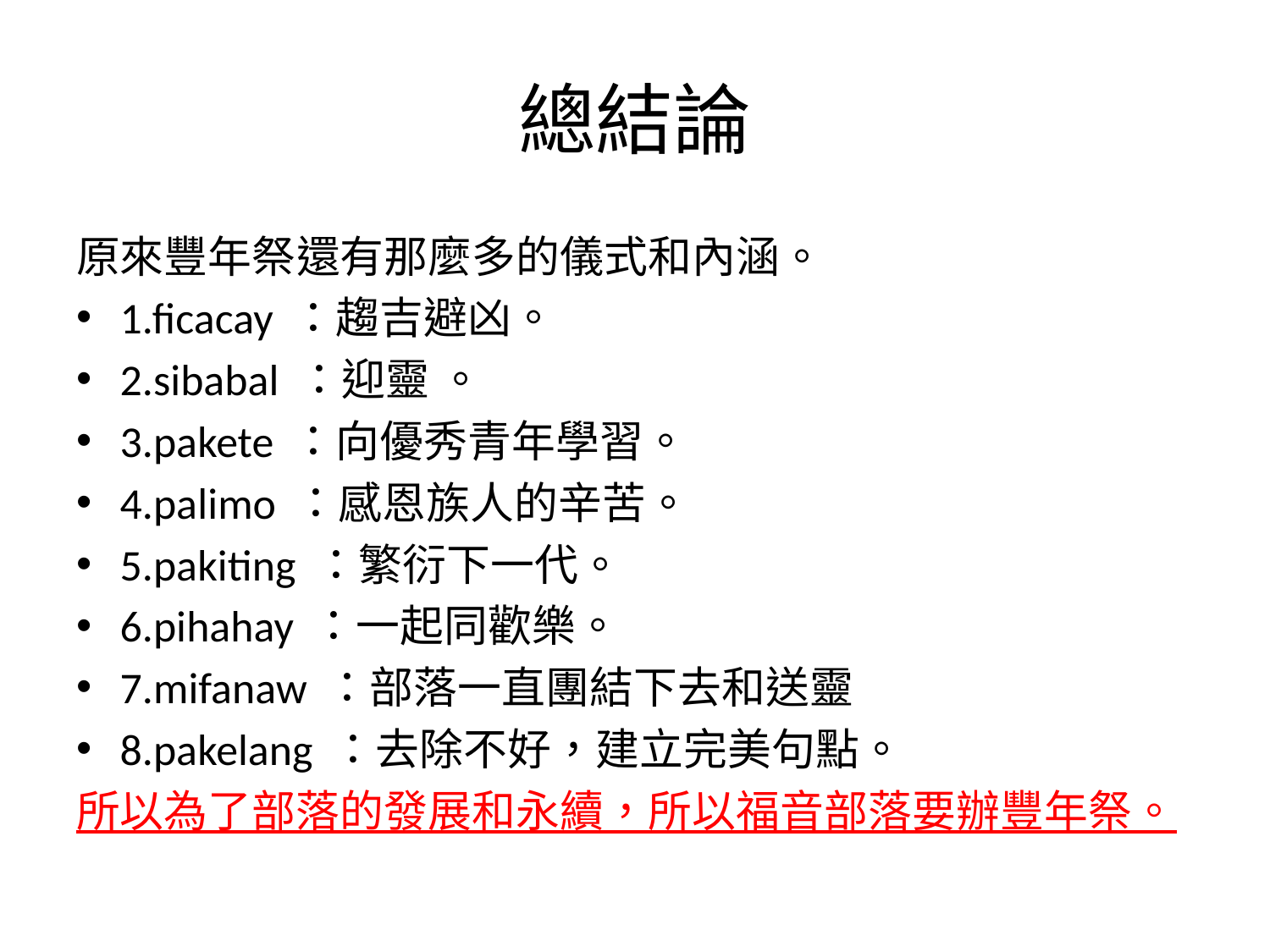

# 總結論
原來豐年祭還有那麼多的儀式和內涵。
1.ficacay ：趨吉避凶。
2.sibabal ：迎靈 。
3.pakete ：向優秀青年學習。
4.palimo ：感恩族人的辛苦。
5.pakiting ：繁衍下一代。
6.pihahay ：一起同歡樂。
7.mifanaw ：部落一直團結下去和送靈
8.pakelang ：去除不好，建立完美句點。
所以為了部落的發展和永續，所以福音部落要辦豐年祭。